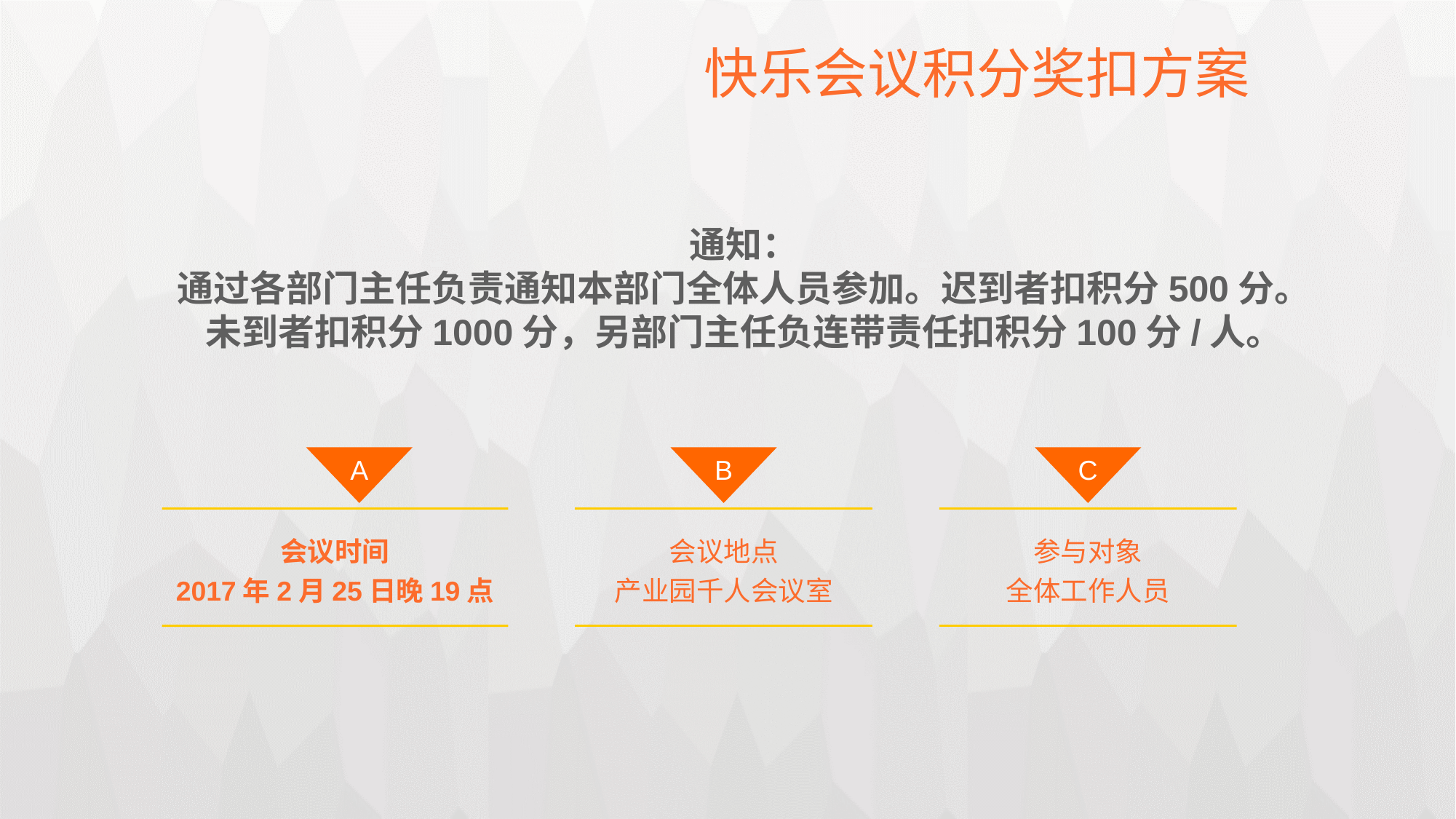

快乐会议积分奖扣方案
通知：
通过各部门主任负责通知本部门全体人员参加。迟到者扣积分500分。
未到者扣积分1000分，另部门主任负连带责任扣积分100分/人。
A
会议时间
2017年2月25日晚19点
B
会议地点
产业园千人会议室
C
参与对象
全体工作人员